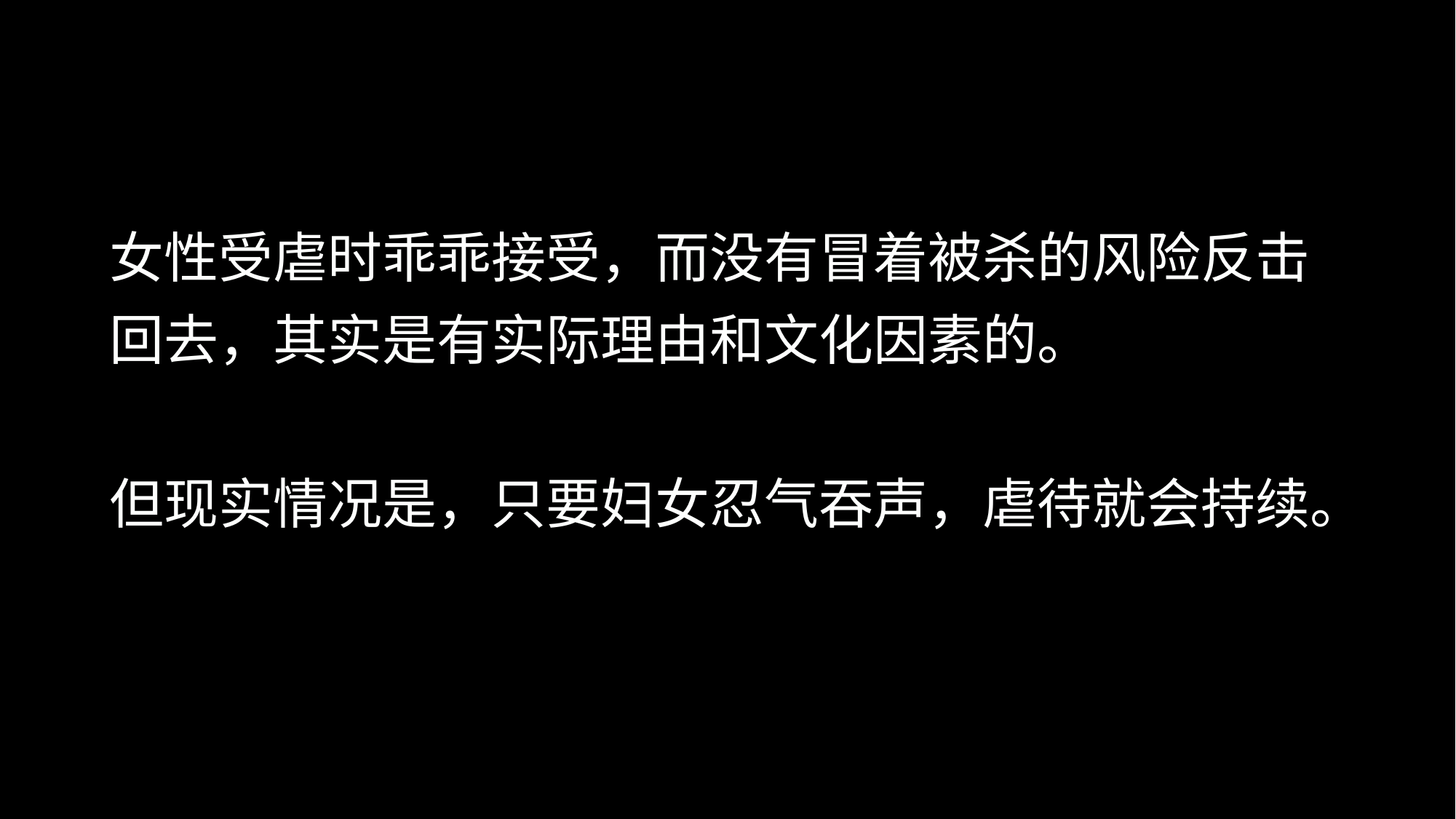

女性受虐时乖乖接受，而没有冒着被杀的风险反击回去，其实是有实际理由和文化因素的。

但现实情况是，只要妇女忍气吞声，虐待就会持续。
#